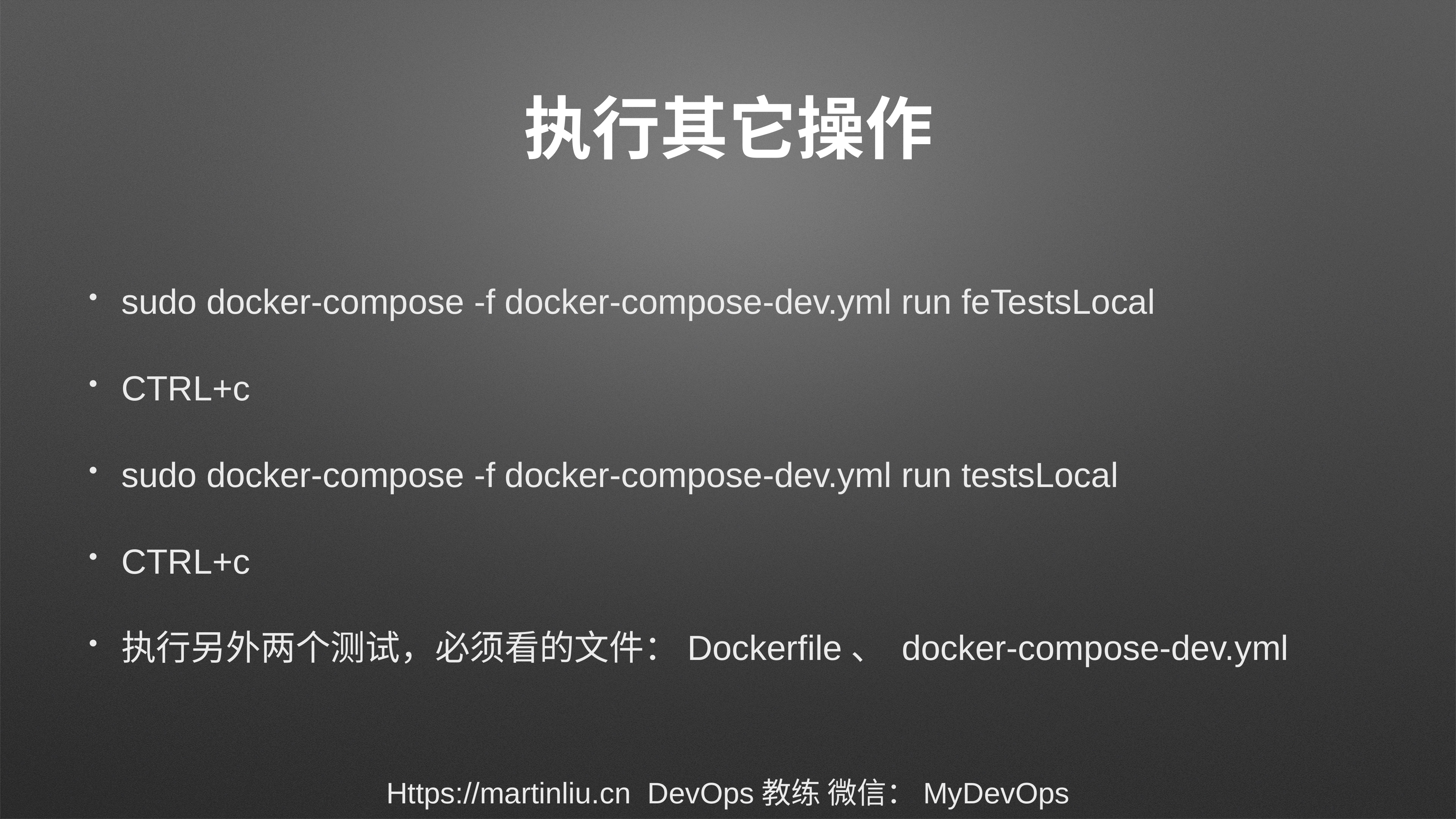

# 执行其它操作
sudo docker-compose -f docker-compose-dev.yml run feTestsLocal
CTRL+c
sudo docker-compose -f docker-compose-dev.yml run testsLocal
CTRL+c
执行另外两个测试，必须看的文件：Dockerfile、 docker-compose-dev.yml